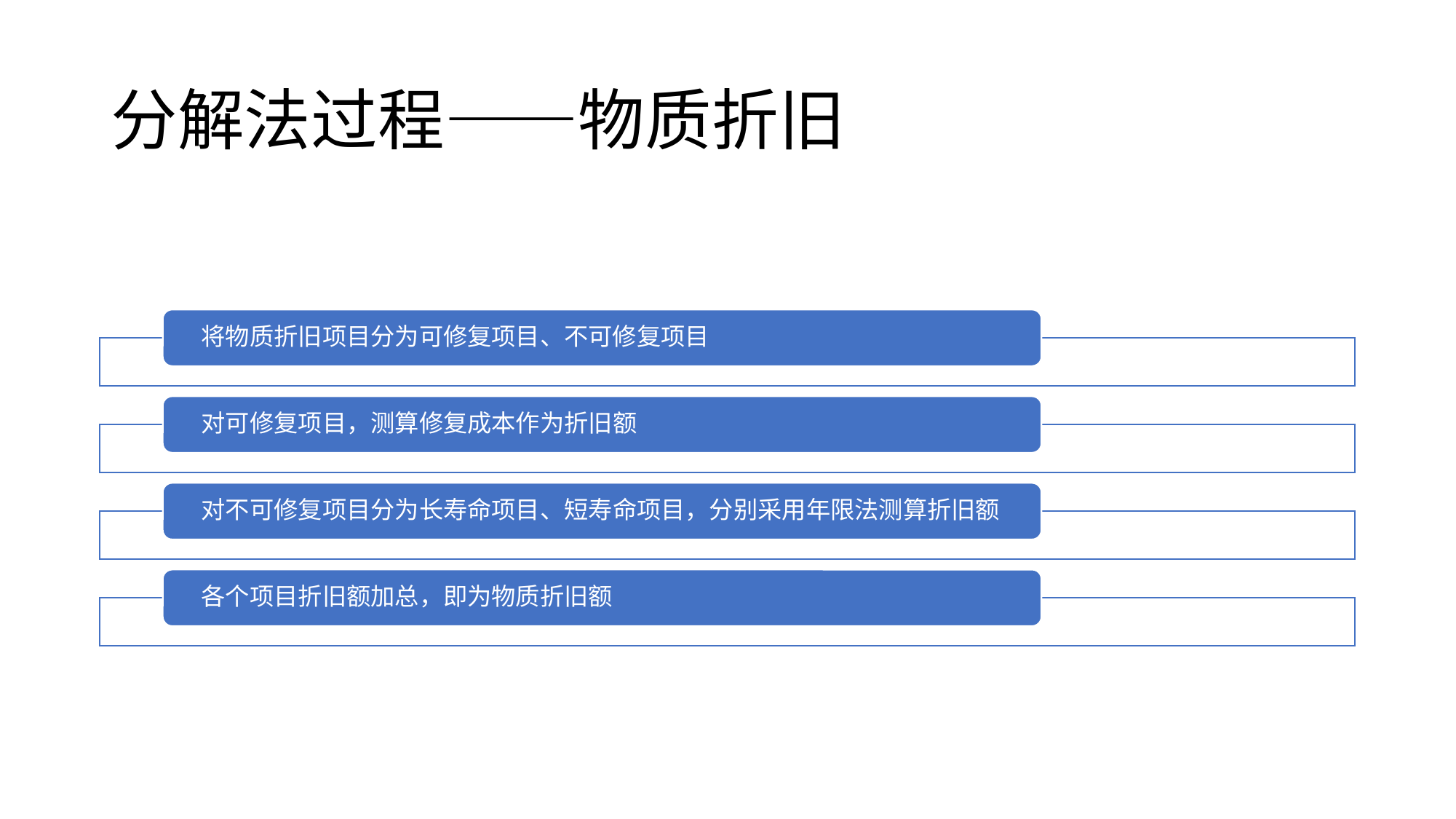

# 分解法过程——物质折旧
将物质折旧项目分为可修复项目、不可修复项目
对可修复项目，测算修复成本作为折旧额
对不可修复项目分为长寿命项目、短寿命项目，分别采用年限法测算折旧额
各个项目折旧额加总，即为物质折旧额